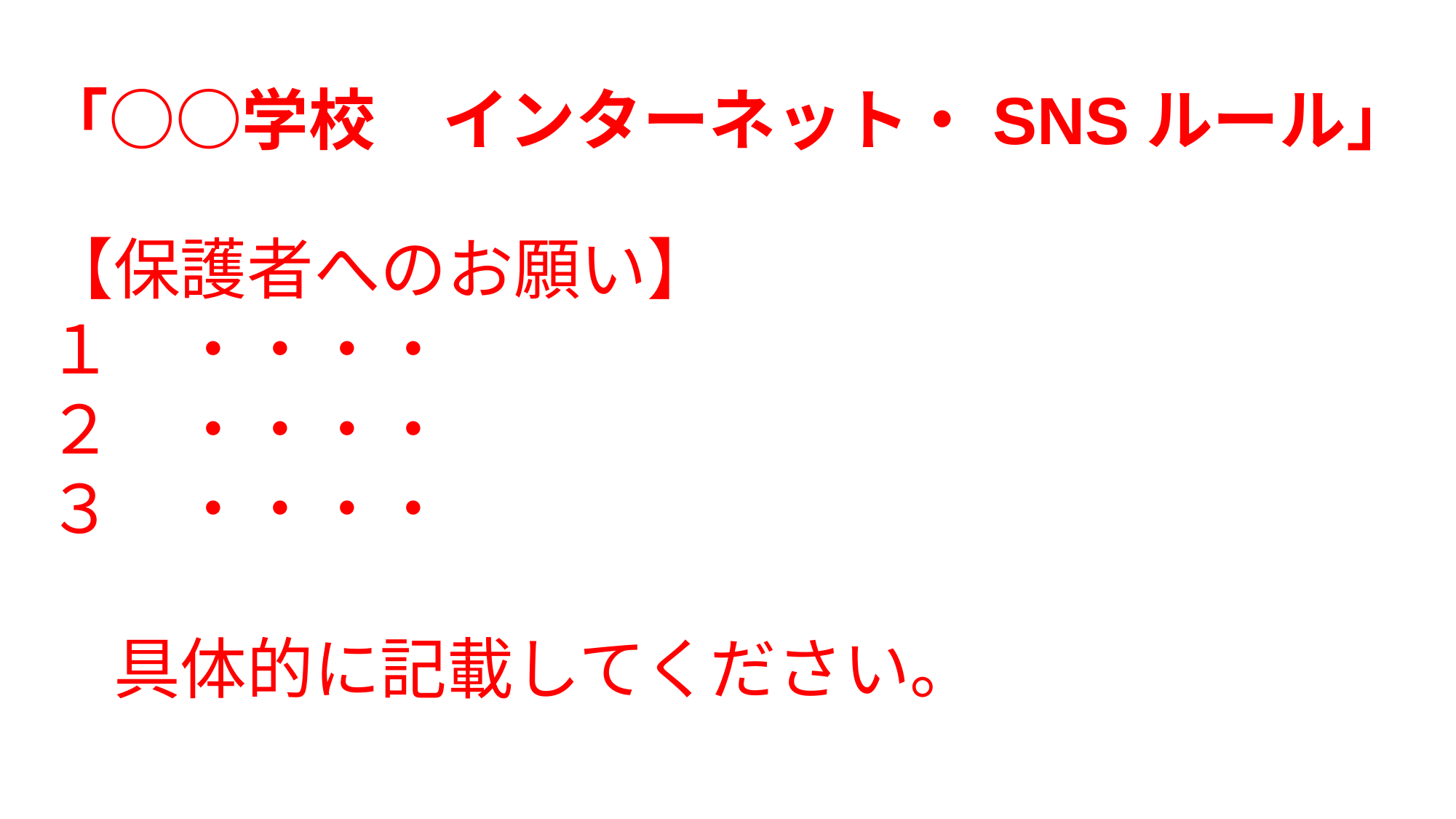

# 「○○学校　インターネット・SNSルール」
【保護者へのお願い】
１　・・・・
２　・・・・
３　・・・・

　具体的に記載してください。